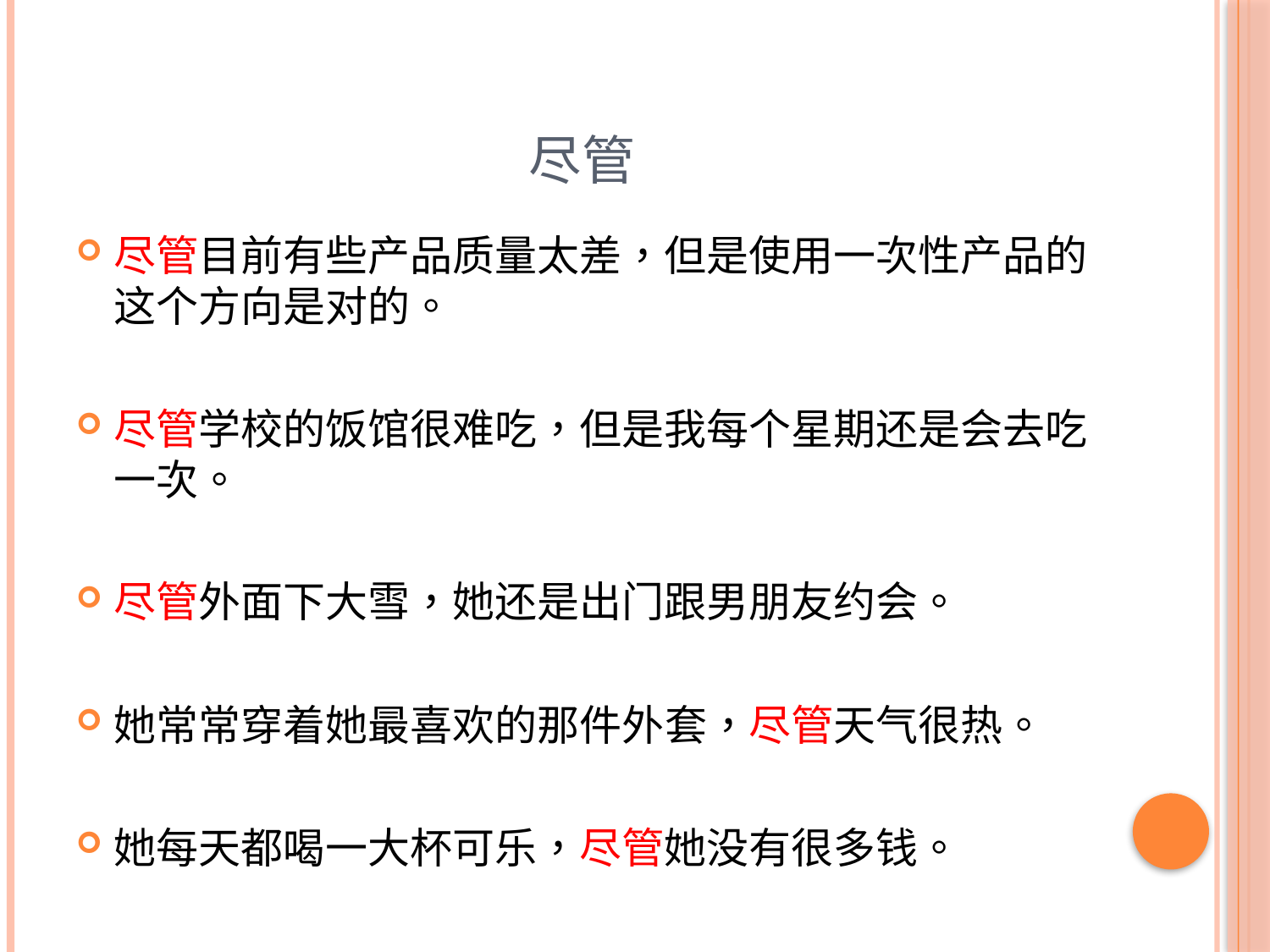

# 尽管
尽管目前有些产品质量太差，但是使用一次性产品的这个方向是对的。

尽管学校的饭馆很难吃，但是我每个星期还是会去吃一次。

尽管外面下大雪，她还是出门跟男朋友约会。

她常常穿着她最喜欢的那件外套，尽管天气很热。

她每天都喝一大杯可乐，尽管她没有很多钱。